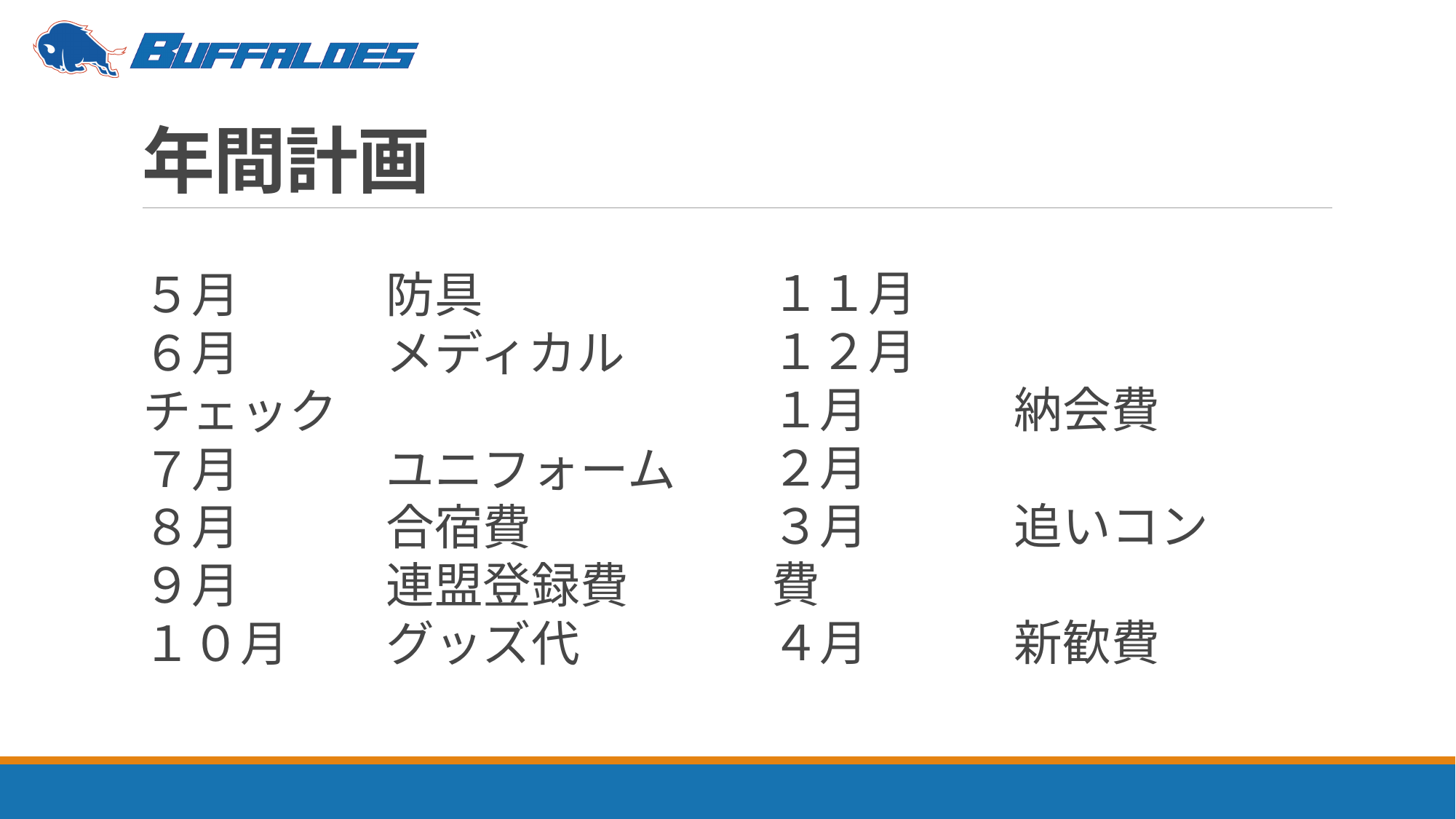

# 年間計画
１１月
１２月
１月　　　納会費
２月
３月　　　追いコン費
４月　　　新歓費

５月　　　防具
６月　　　メディカルチェック
７月　　　ユニフォーム
８月　　　合宿費
９月　　　連盟登録費
１０月　　グッズ代